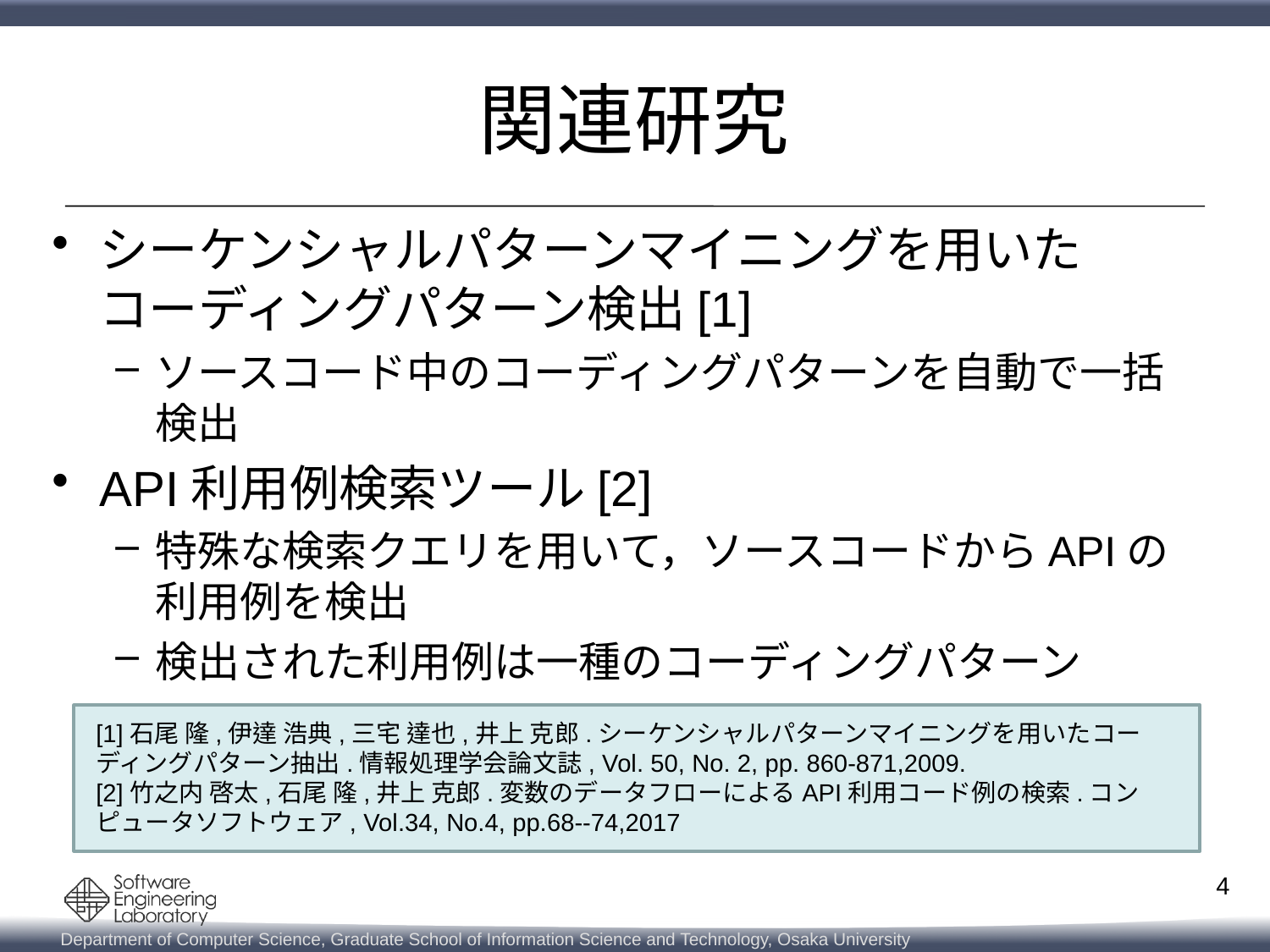

# 関連研究
シーケンシャルパターンマイニングを用いたコーディングパターン検出[1]
ソースコード中のコーディングパターンを自動で一括検出
API利用例検索ツール[2]
特殊な検索クエリを用いて，ソースコードからAPIの
利用例を検出
検出された利用例は一種のコーディングパターン

[1]石尾 隆,伊達 浩典,三宅 達也,井上 克郎.シーケンシャルパターンマイニングを用いたコーディングパターン抽出.情報処理学会論文誌, Vol. 50, No. 2, pp. 860-871,2009.
[2]竹之内 啓太,石尾 隆,井上 克郎.変数のデータフローによるAPI利用コード例の検索.コンピュータソフトウェア, Vol.34, No.4, pp.68--74,2017

4